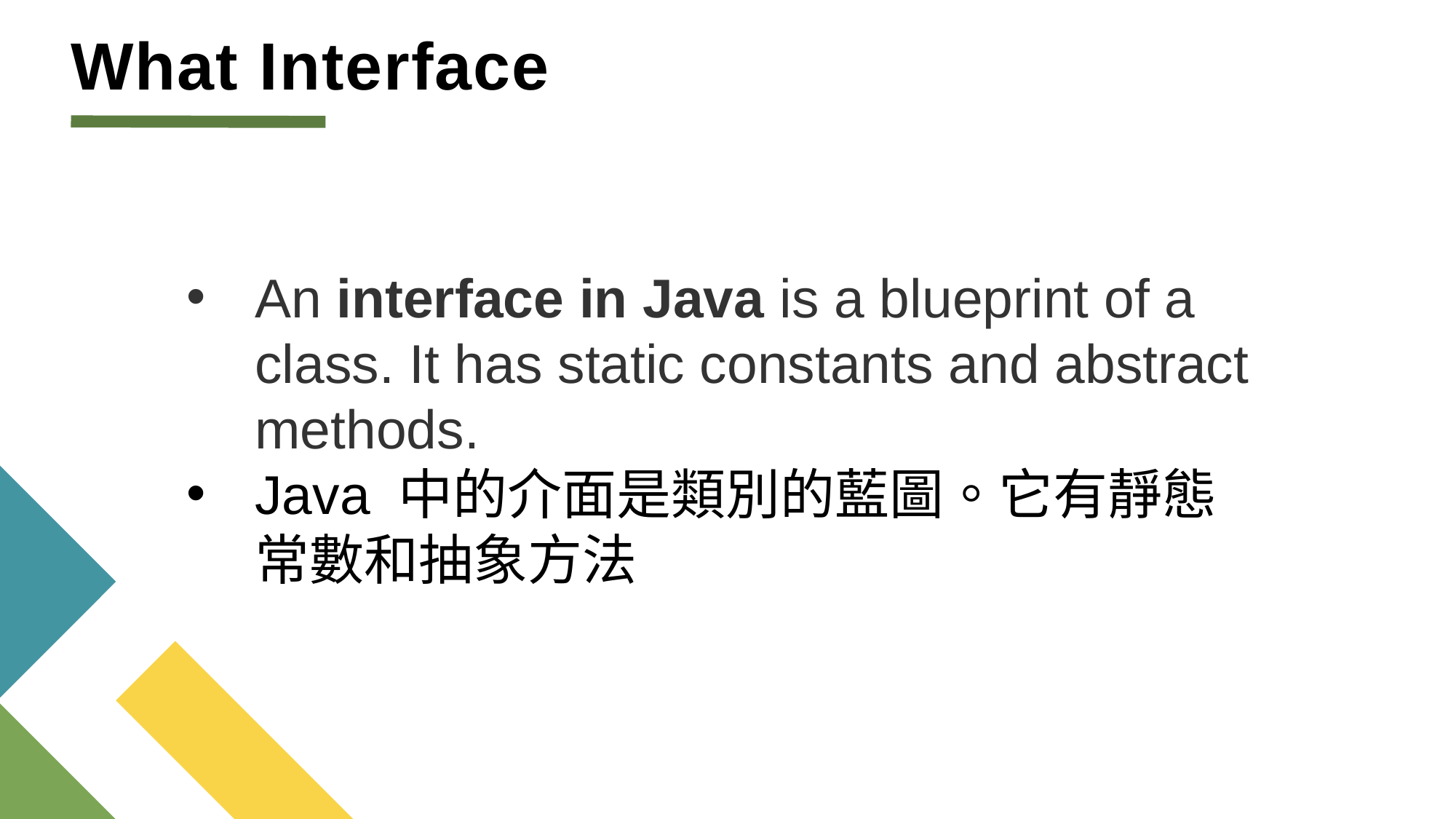

# What Interface
An interface in Java is a blueprint of a class. It has static constants and abstract methods.
Java 中的介面是類別的藍圖。它有靜態常數和抽象方法